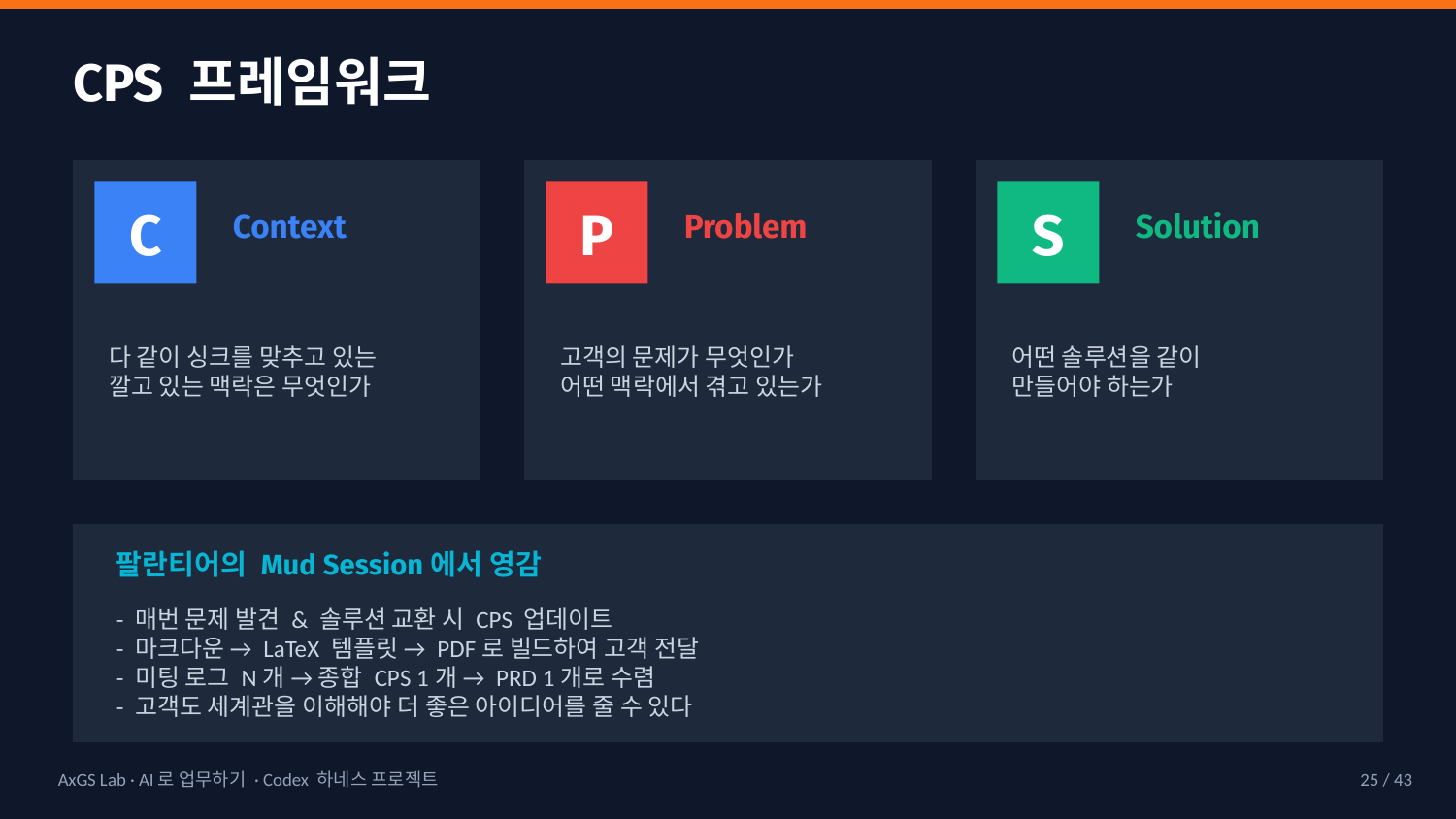

CPS 프레임워크

C

P

S
Context
Problem
Solution
다 같이 싱크를 맞추고 있는
깔고 있는 맥락은 무엇인가
고객의 문제가 무엇인가
어떤 맥락에서 겪고 있는가
어떤 솔루션을 같이
만들어야 하는가

팔란티어의 Mud Session에서 영감
- 매번 문제 발견 & 솔루션 교환 시 CPS 업데이트
- 마크다운 → LaTeX 템플릿 → PDF로 빌드하여 고객 전달
- 미팅 로그 N개 → 종합 CPS 1개 → PRD 1개로 수렴
- 고객도 세계관을 이해해야 더 좋은 아이디어를 줄 수 있다
AxGS Lab · AI로 업무하기 · Codex 하네스 프로젝트
25 / 43